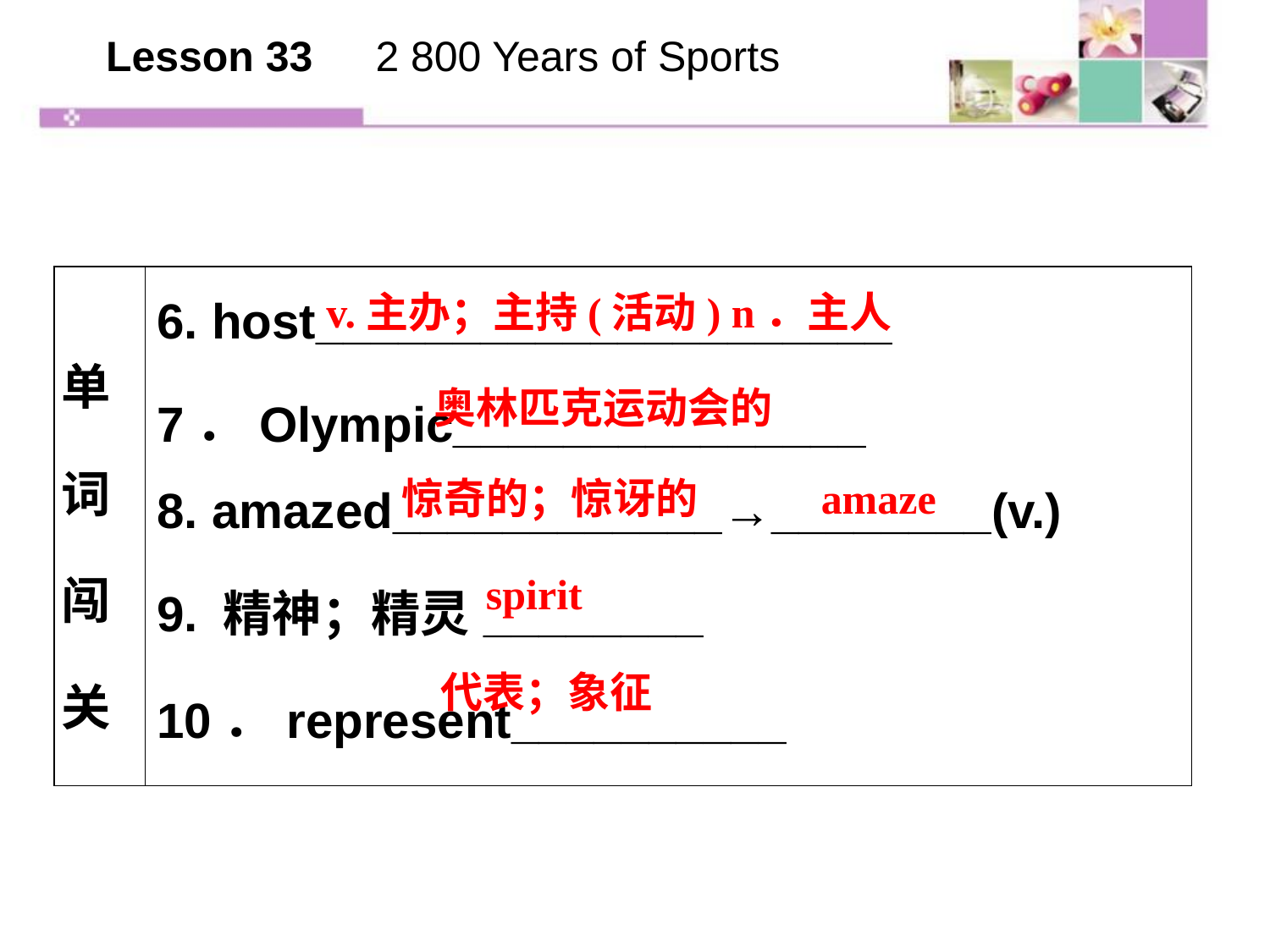

Lesson 33　2 800 Years of Sports
| 单词闯关 | 6. host\_\_\_\_\_\_\_\_\_\_\_\_\_\_\_\_\_\_\_\_\_ 7．Olympic\_\_\_\_\_\_\_\_\_\_\_\_\_\_\_ 8. amazed\_\_\_\_\_\_\_\_\_\_\_\_→\_\_\_\_\_\_\_\_(v.) 9. 精神；精灵\_\_\_\_\_\_\_\_ 10．represent\_\_\_\_\_\_\_\_\_\_ |
| --- | --- |
v.主办；主持(活动) n．主人
奥林匹克运动会的
惊奇的；惊讶的	   amaze
spirit
代表；象征